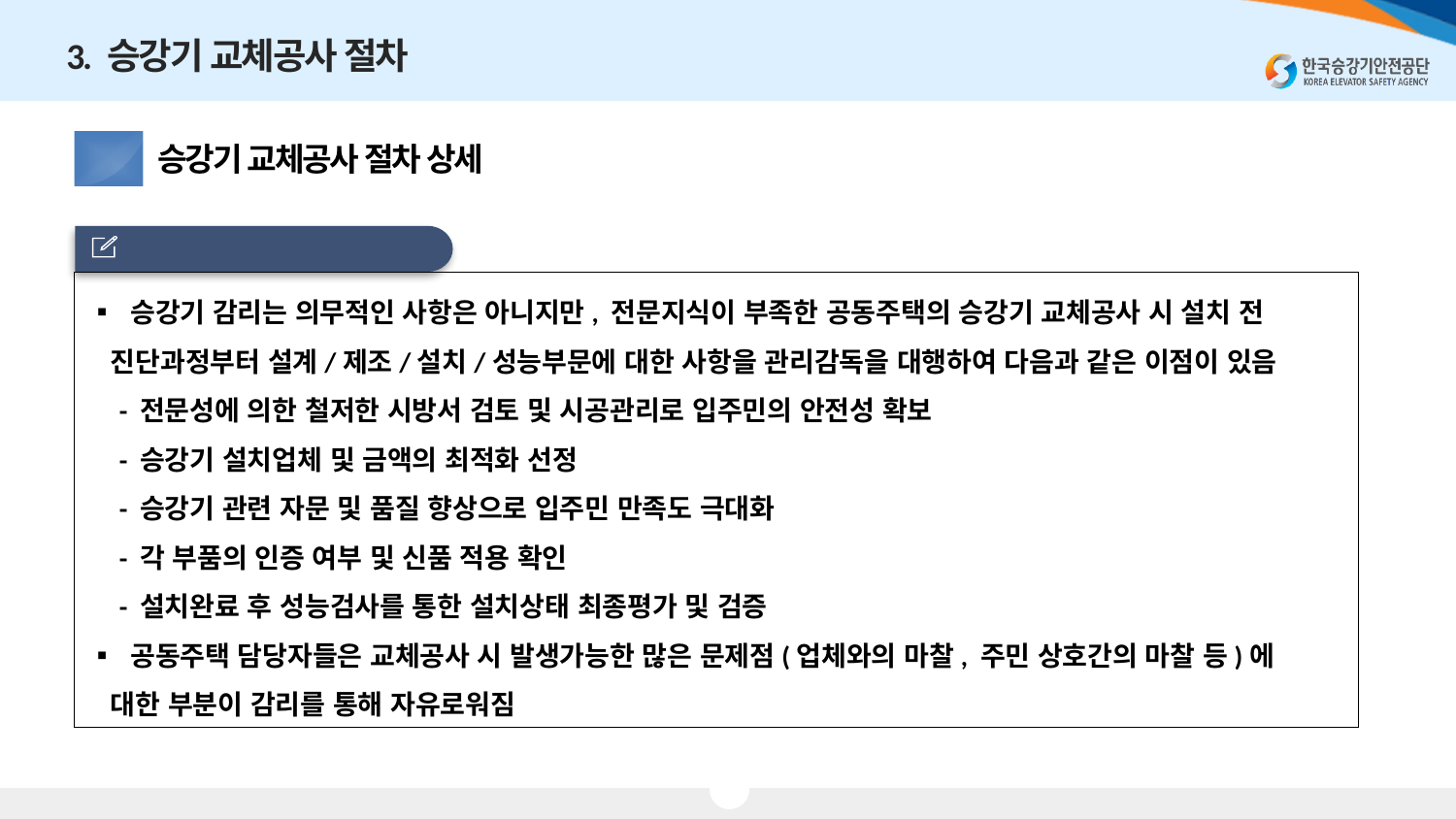

3. 승강기 교체공사 절차
승강기 교체공사 절차 상세
3.2
    감리업체 선정(선택)

▪ 승강기 감리는 의무적인 사항은 아니지만, 전문지식이 부족한 공동주택의 승강기 교체공사 시 설치 전
  진단과정부터 설계/제조/설치/성능부문에 대한 사항을 관리감독을 대행하여 다음과 같은 이점이 있음
     - 전문성에 의한 철저한 시방서 검토 및 시공관리로 입주민의 안전성 확보
     - 승강기 설치업체 및 금액의 최적화 선정
     - 승강기 관련 자문 및 품질 향상으로 입주민 만족도 극대화
     - 각 부품의 인증 여부 및 신품 적용 확인
     - 설치완료 후 성능검사를 통한 설치상태 최종평가 및 검증
▪ 공동주택 담당자들은 교체공사 시 발생가능한 많은 문제점(업체와의 마찰, 주민 상호간의 마찰 등)에
  대한 부분이 감리를 통해 자유로워짐